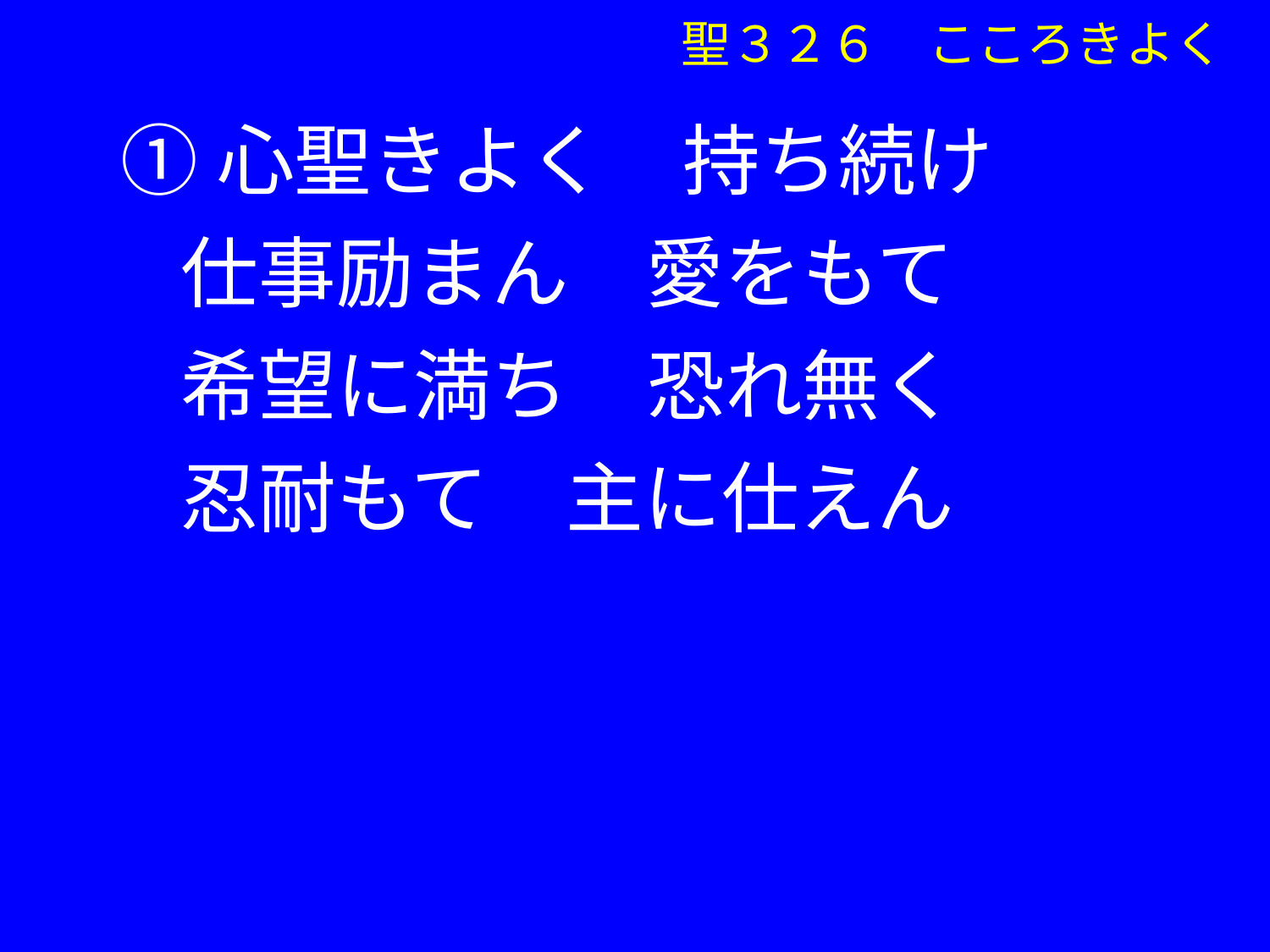

①心聖きよく　持ち続け
　仕事励まん　愛をもて
　希望に満ち　恐れ無く
　忍耐もて　主に仕えん

聖３２６　こころきよく